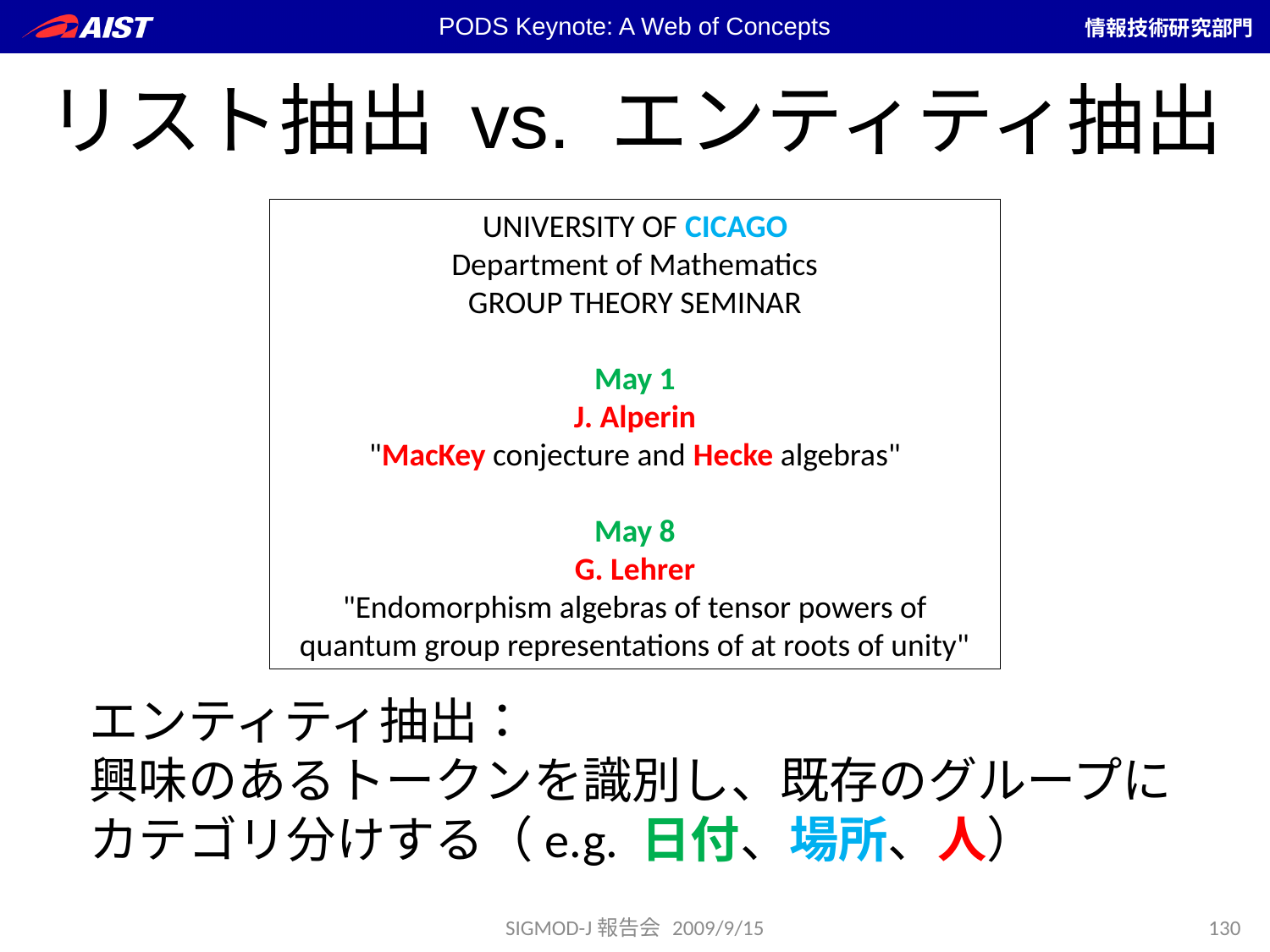

PODS Keynote: A Web of Concepts
# リスト抽出 vs. エンティティ抽出
UNIVERSITY OF CICAGO
Department of Mathematics
GROUP THEORY SEMINAR

May 1
J. Alperin
"MacKey conjecture and Hecke algebras"

May 8
G. Lehrer
"Endomorphism algebras of tensor powers of quantum group representations of at roots of unity"
エンティティ抽出：
興味のあるトークンを識別し、既存のグループにカテゴリ分けする（e.g. 日付、場所、人）
SIGMOD-J報告会 2009/9/15
130